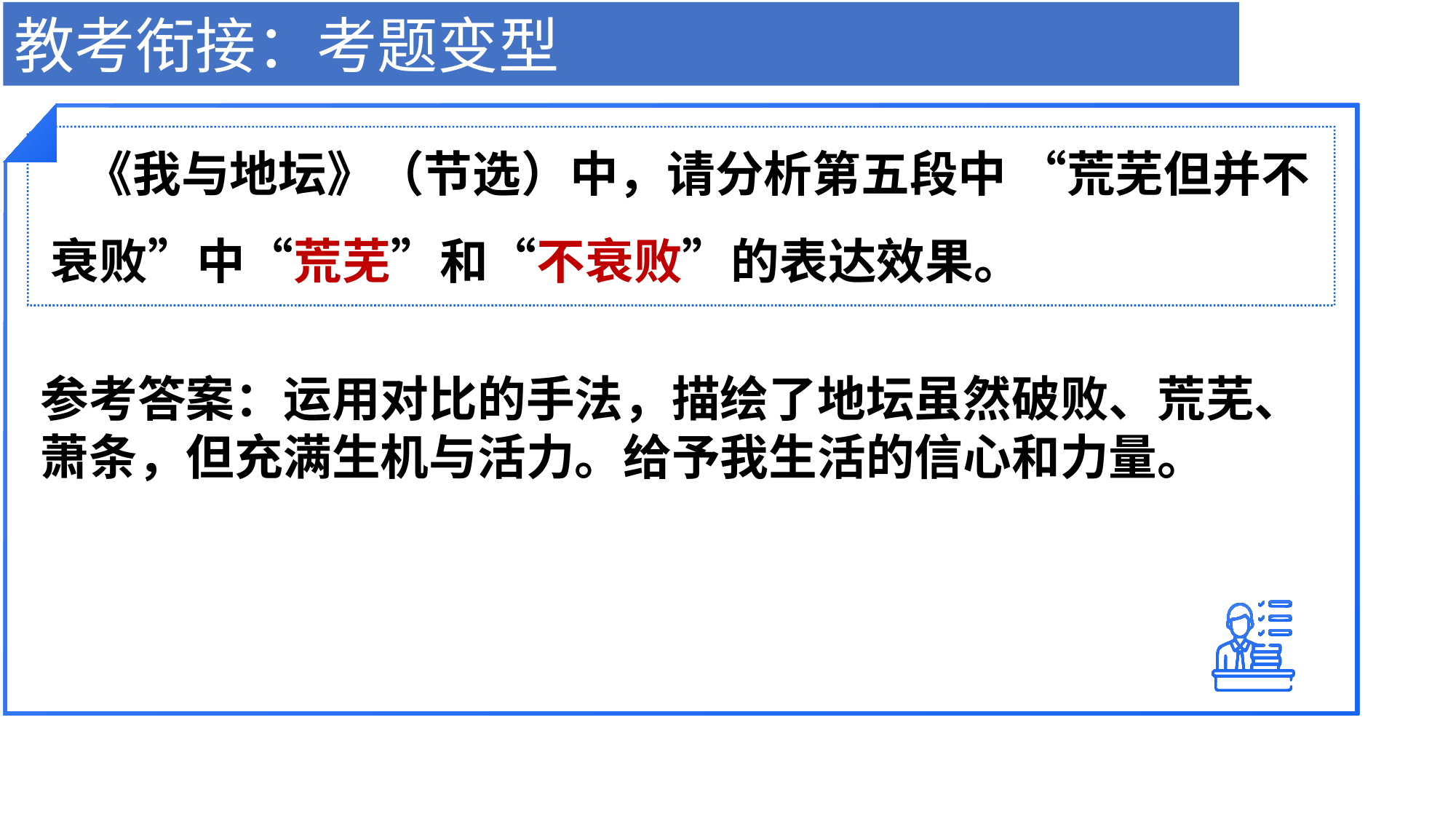

教考衔接：考题变型

《我与地坛》（节选）中，请分析第五段中 “荒芜但并不衰败”中“荒芜”和“不衰败”的表达效果。

参考答案：运用对比的手法，描绘了地坛虽然破败、荒芜、萧条，但充满生机与活力。给予我生活的信心和力量。